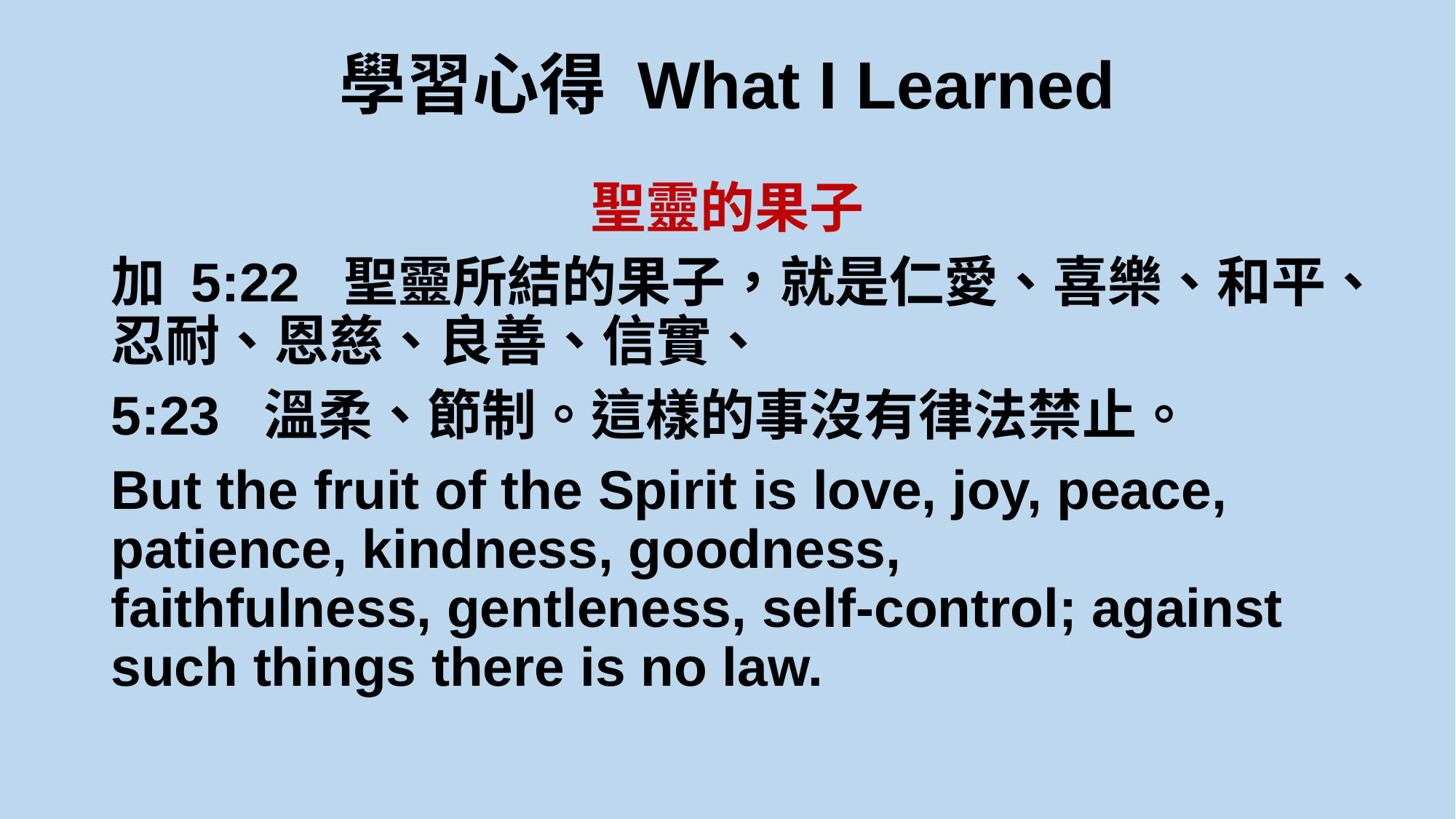

# 學習心得 What I Learned
聖靈的果子
加 5:22  聖靈所結的果子，就是仁愛、喜樂、和平、忍耐、恩慈、良善、信實、
5:23  溫柔、節制。這樣的事沒有律法禁止。
But the fruit of the Spirit is love, joy, peace, patience, kindness, goodness, faithfulness, gentleness, self-control; against such things there is no law.